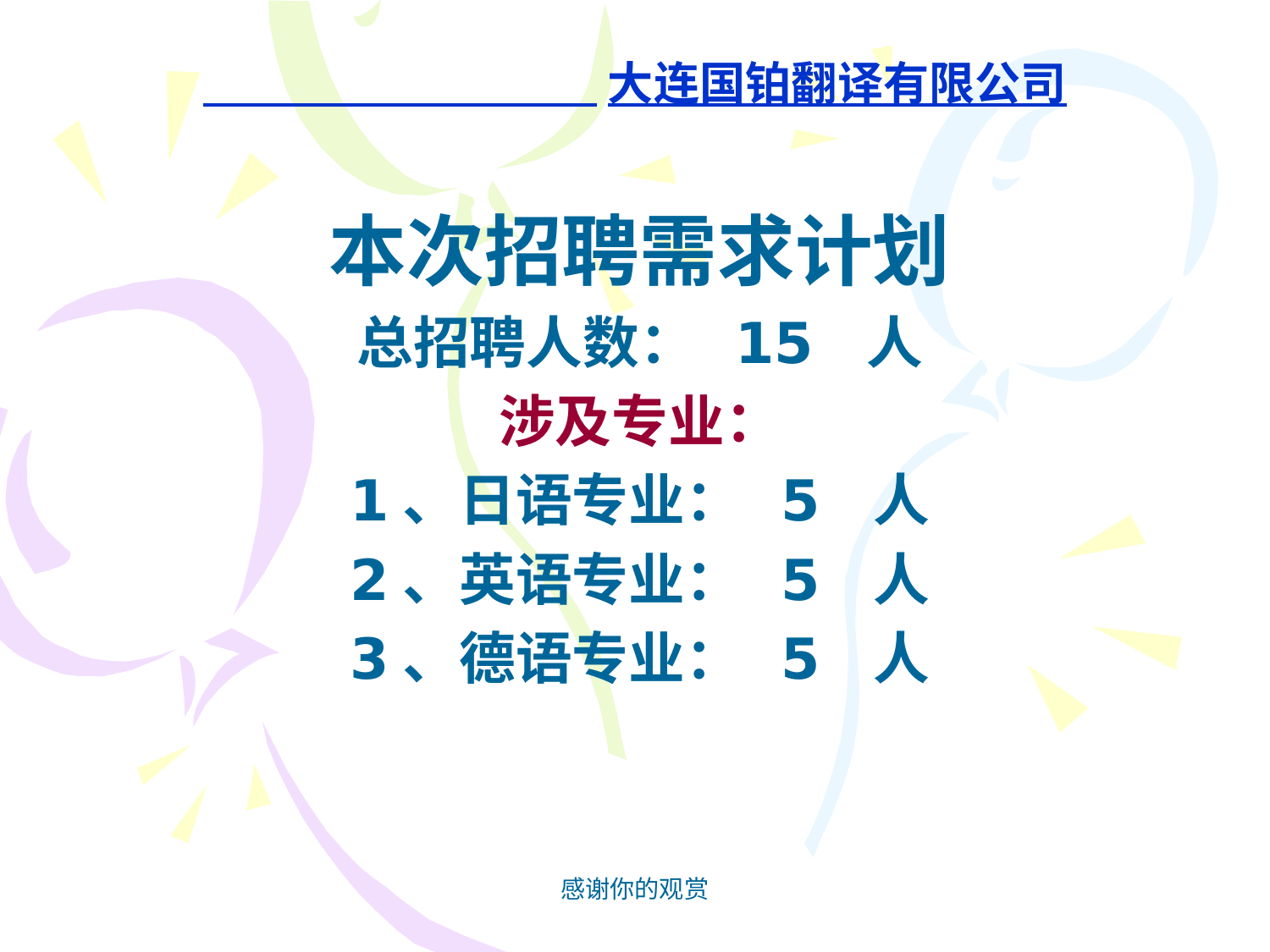

# 大连国铂翻译有限公司
本次招聘需求计划
总招聘人数：  15  人
涉及专业：
1、日语专业：  5  人
2、英语专业：  5  人
3、德语专业：  5  人

5

感谢你的观赏